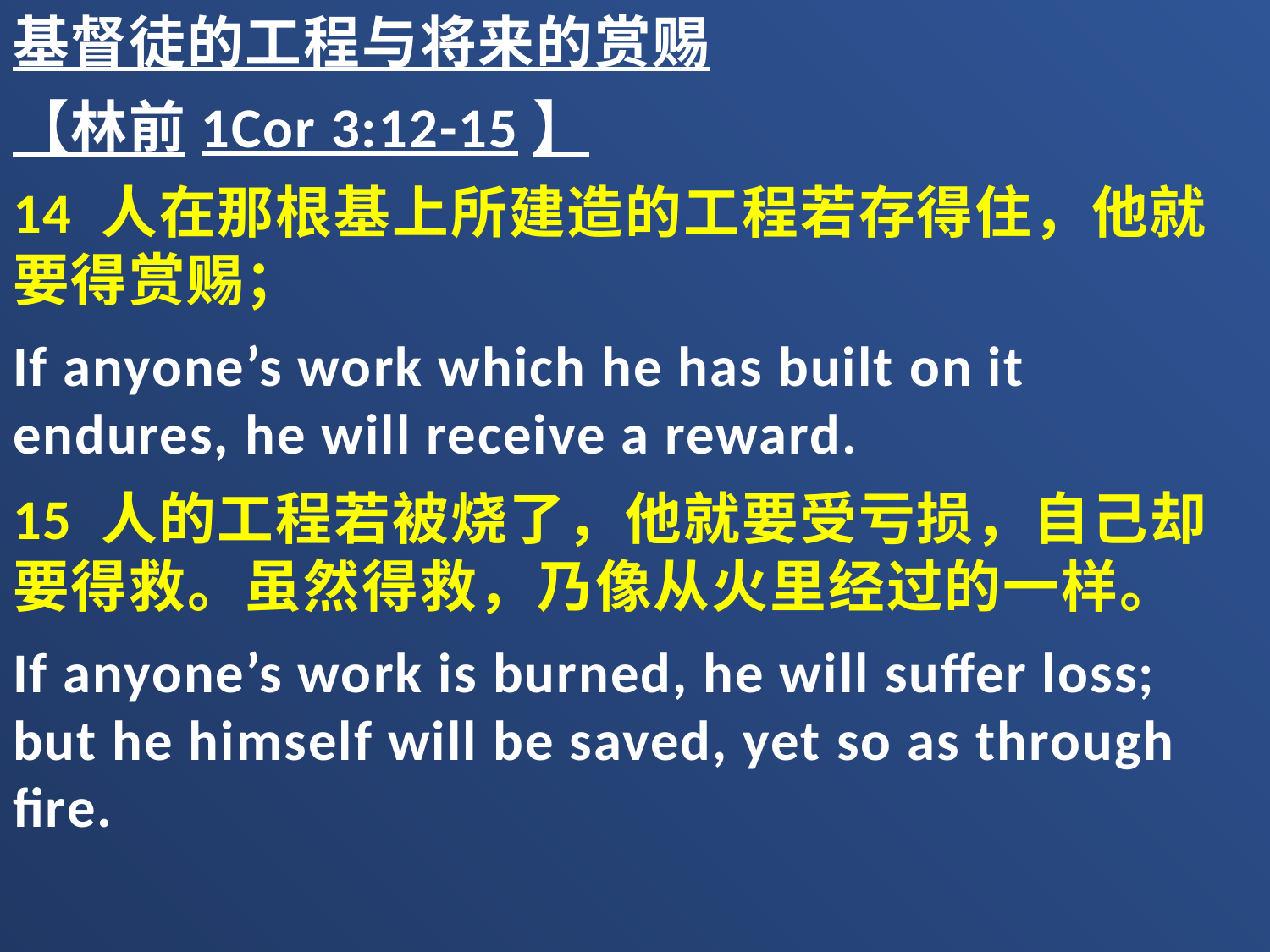

基督徒的工程与将来的赏赐
【林前1Cor 3:12-15】
14 人在那根基上所建造的工程若存得住，他就要得赏赐；
If anyone’s work which he has built on it endures, he will receive a reward.
15 人的工程若被烧了，他就要受亏损，自己却要得救。虽然得救，乃像从火里经过的一样。
If anyone’s work is burned, he will suffer loss; but he himself will be saved, yet so as through fire.